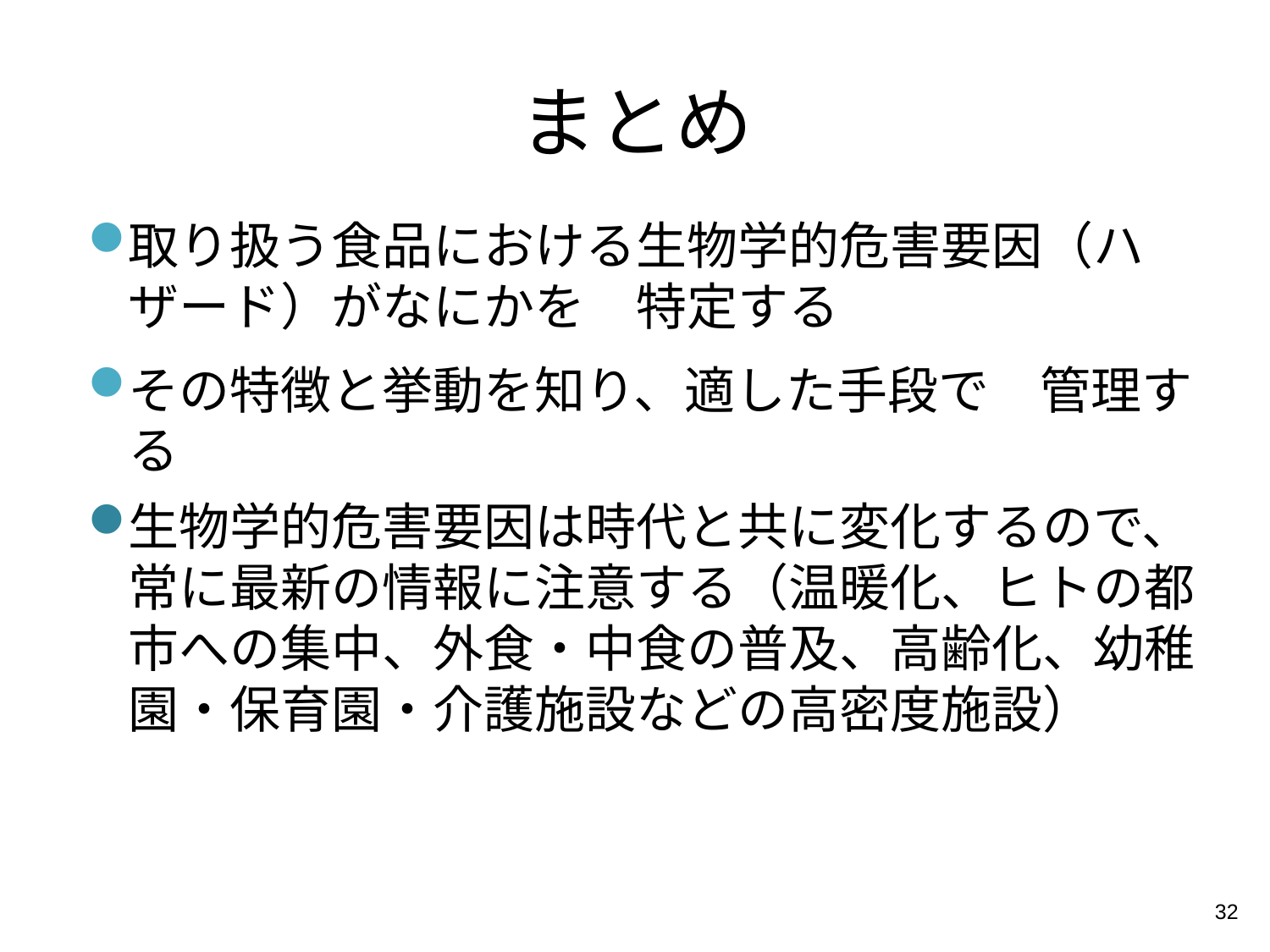

# まとめ
取り扱う食品における生物学的危害要因（ハザード）がなにかを　特定する
その特徴と挙動を知り、適した手段で　管理する
生物学的危害要因は時代と共に変化するので、常に最新の情報に注意する（温暖化、ヒトの都市への集中、外食・中食の普及、高齢化、幼稚園・保育園・介護施設などの高密度施設）
32